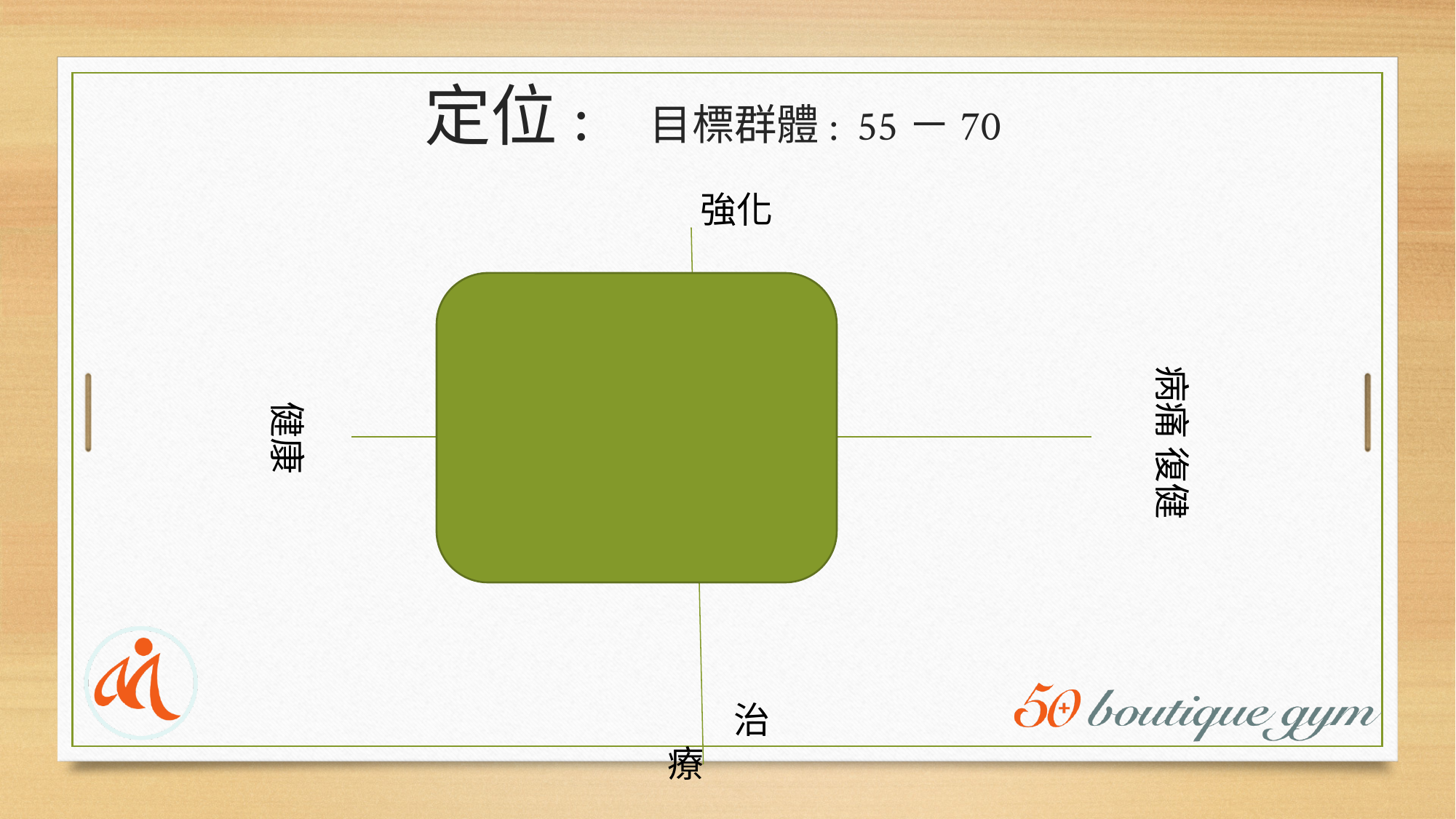

定位:   目標群體:  55－70

           強化

病痛 復健

健康
       治療